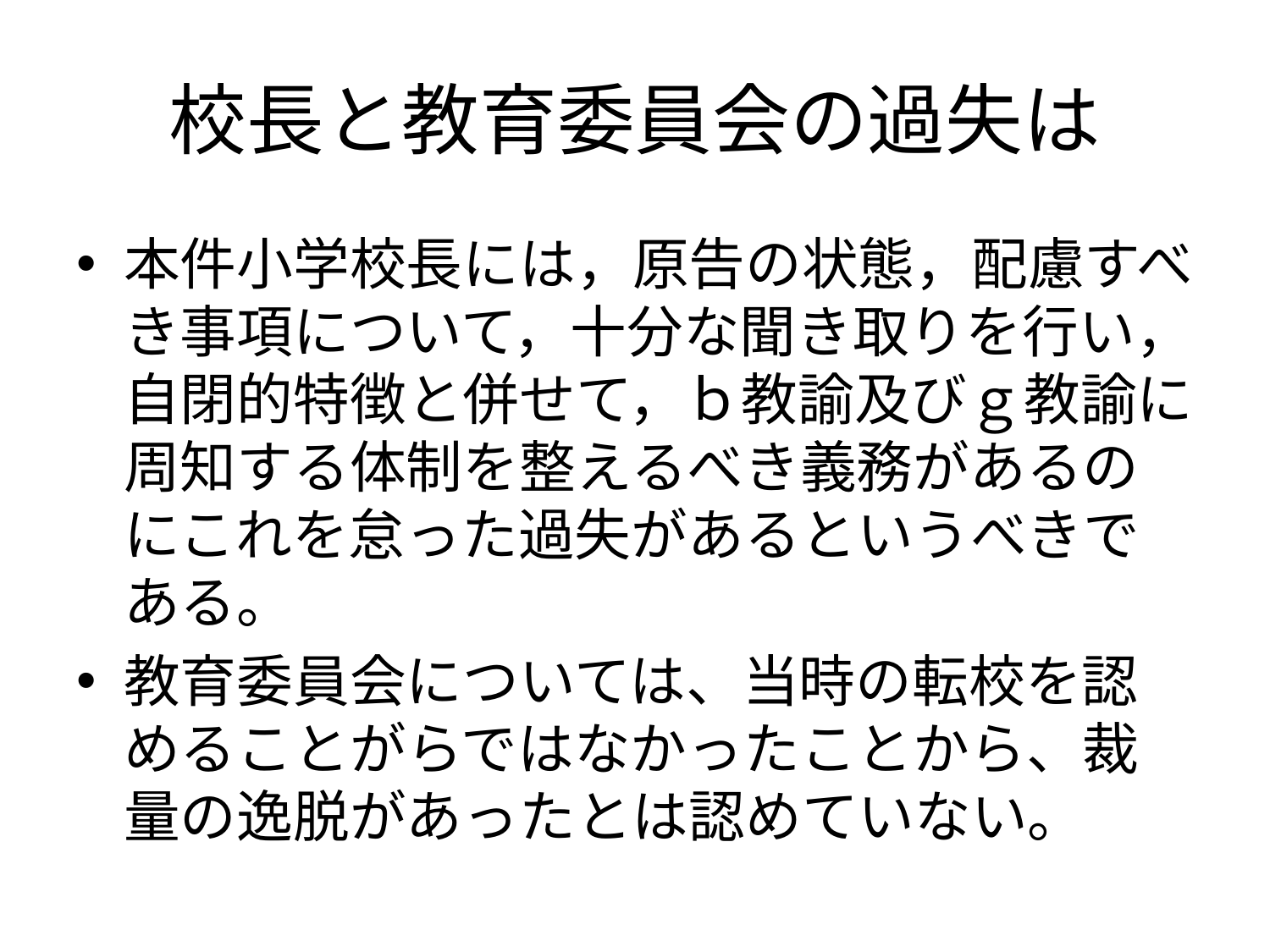

# 校長と教育委員会の過失は
本件小学校長には，原告の状態，配慮すべき事項について，十分な聞き取りを行い，自閉的特徴と併せて，ｂ教諭及びｇ教諭に周知する体制を整えるべき義務があるのにこれを怠った過失があるというべきである。
教育委員会については、当時の転校を認めることがらではなかったことから、裁量の逸脱があったとは認めていない。